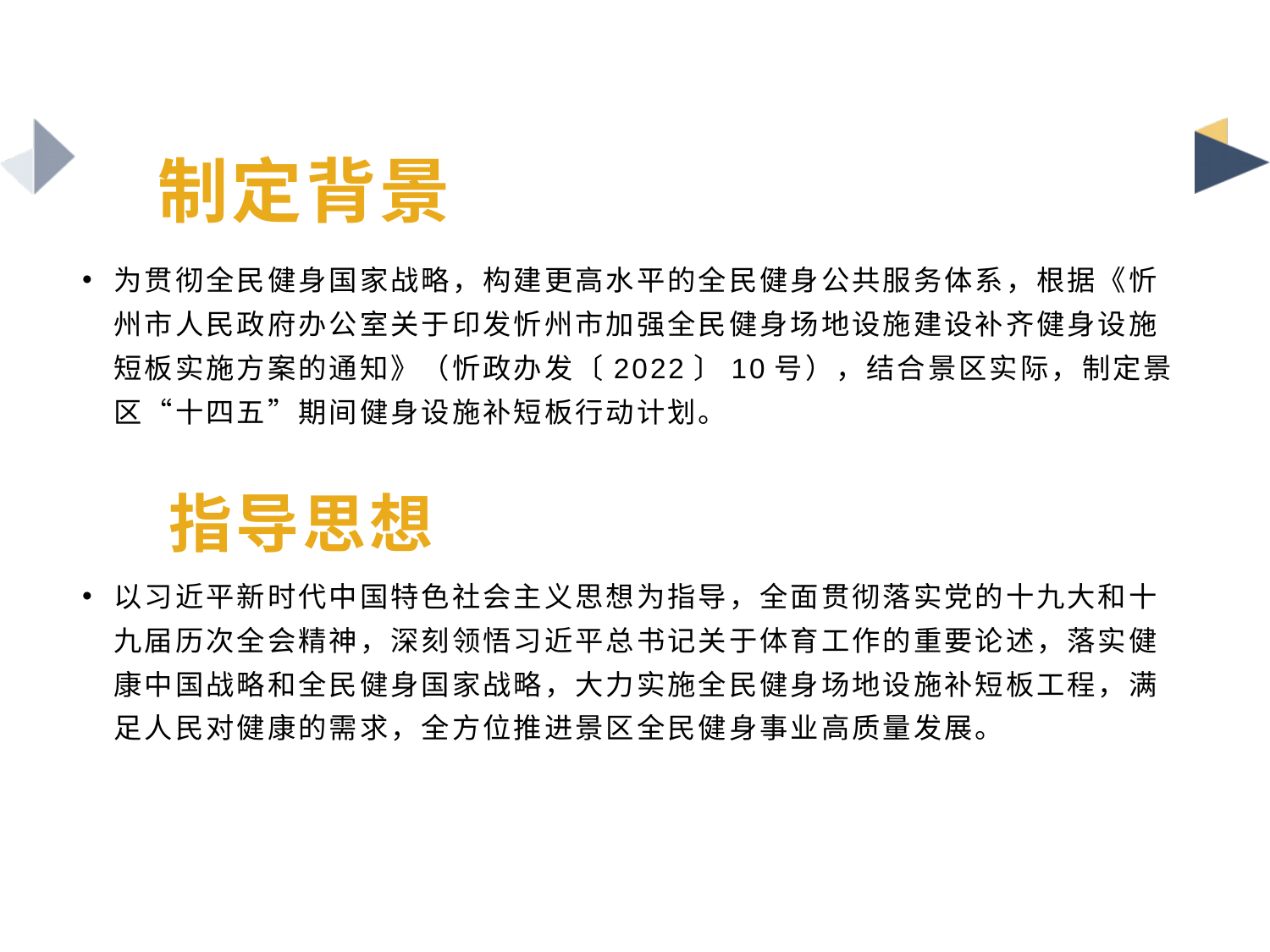

# 制定背景
为贯彻全民健身国家战略，构建更高水平的全民健身公共服务体系，根据《忻州市人民政府办公室关于印发忻州市加强全民健身场地设施建设补齐健身设施短板实施方案的通知》（忻政办发〔2022〕10号），结合景区实际，制定景区“十四五”期间健身设施补短板行动计划。

以习近平新时代中国特色社会主义思想为指导，全面贯彻落实党的十九大和十九届历次全会精神，深刻领悟习近平总书记关于体育工作的重要论述，落实健康中国战略和全民健身国家战略，大力实施全民健身场地设施补短板工程，满足人民对健康的需求，全方位推进景区全民健身事业高质量发展。

  指导思想